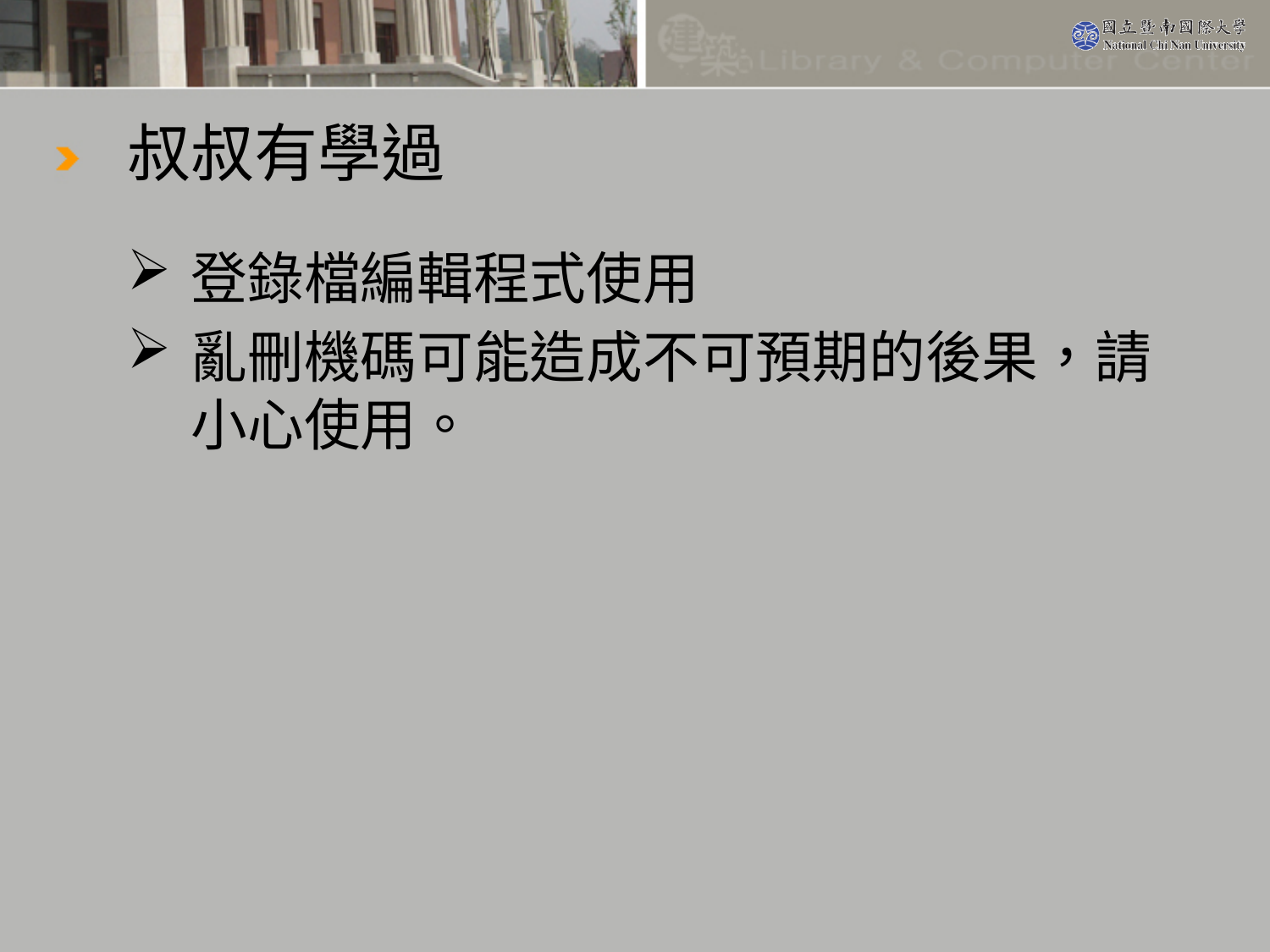

# 叔叔有學過
登錄檔編輯程式使用
亂刪機碼可能造成不可預期的後果，請小心使用。